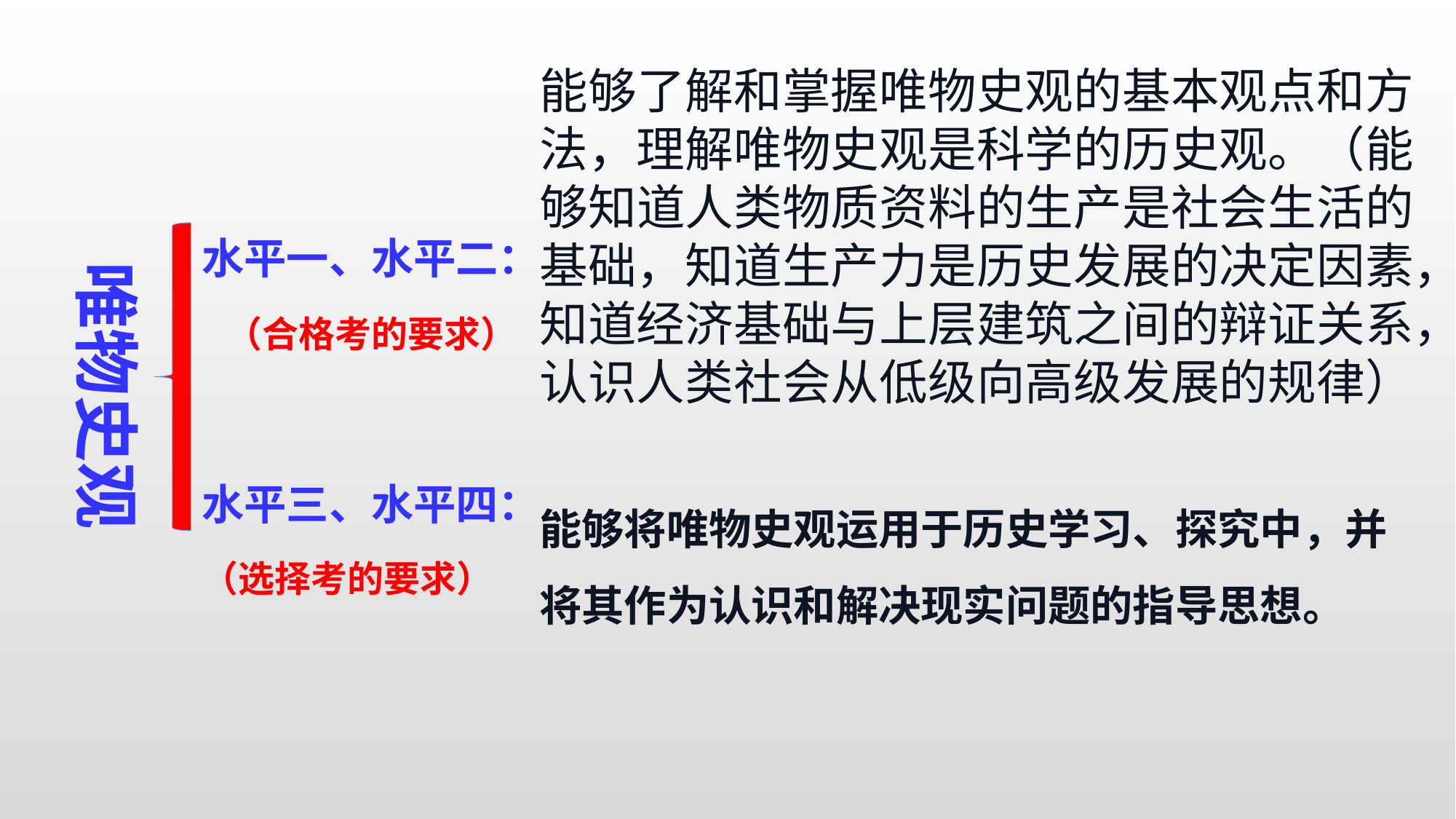

能够了解和掌握唯物史观的基本观点和方法，理解唯物史观是科学的历史观。（能够知道人类物质资料的生产是社会生活的基础，知道生产力是历史发展的决定因素，知道经济基础与上层建筑之间的辩证关系，认识人类社会从低级向高级发展的规律）

水平一、水平二：

水平三、水平四：

唯物史观
（合格考的要求）
能够将唯物史观运用于历史学习、探究中，并将其作为认识和解决现实问题的指导思想。
（选择考的要求）